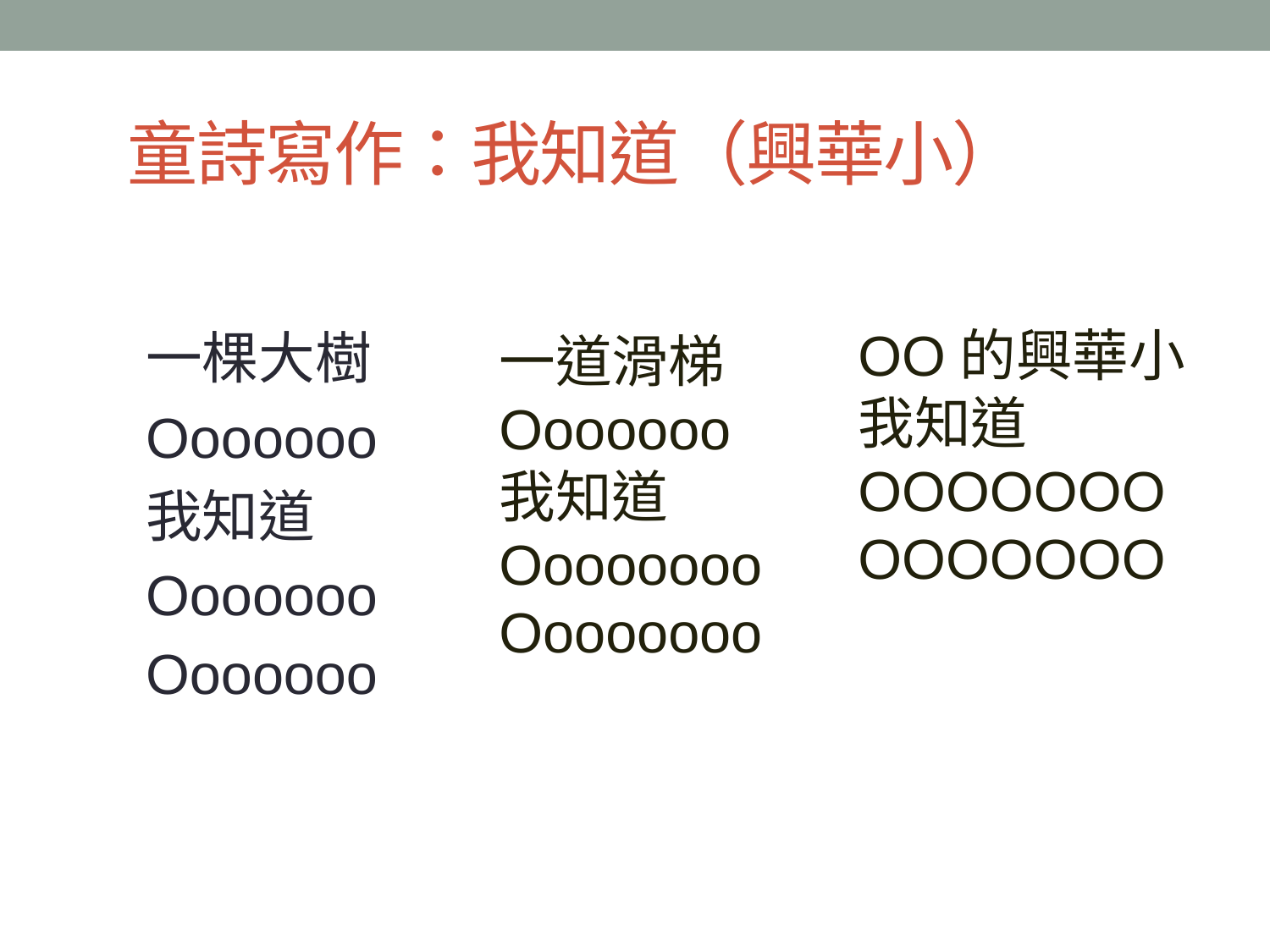

# 童詩寫作：我知道（興華小）
OO的興華小
我知道
OOOOOOO
OOOOOOO

一道滑梯
Ooooooo
我知道
Oooooooo
Oooooooo
一棵大樹
Ooooooo
我知道
Ooooooo
Ooooooo